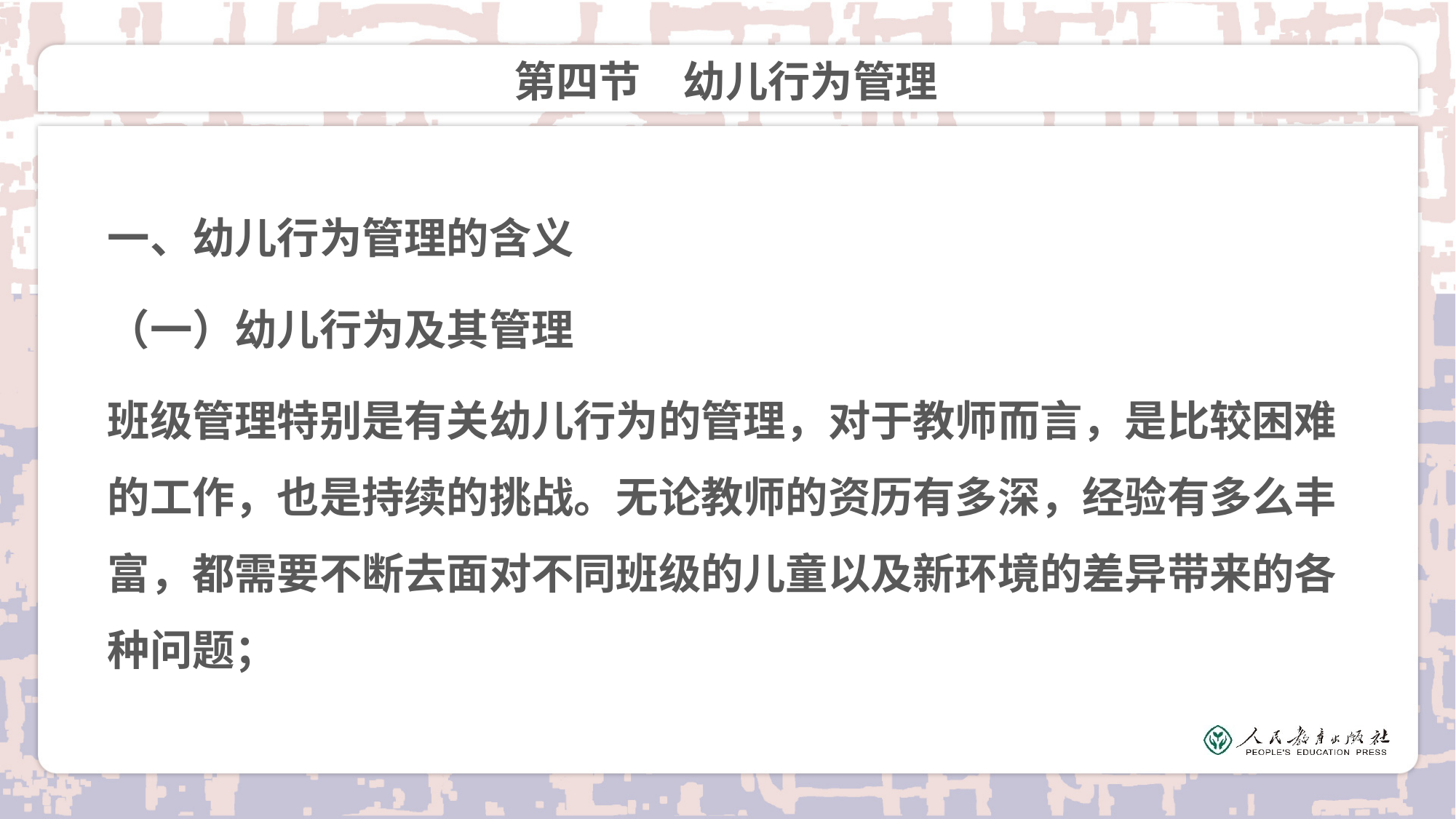

# 第四节　幼儿行为管理
一、幼儿行为管理的含义
（一）幼儿行为及其管理
班级管理特别是有关幼儿行为的管理，对于教师而言，是比较困难的工作，也是持续的挑战。无论教师的资历有多深，经验有多么丰富，都需要不断去面对不同班级的儿童以及新环境的差异带来的各种问题；